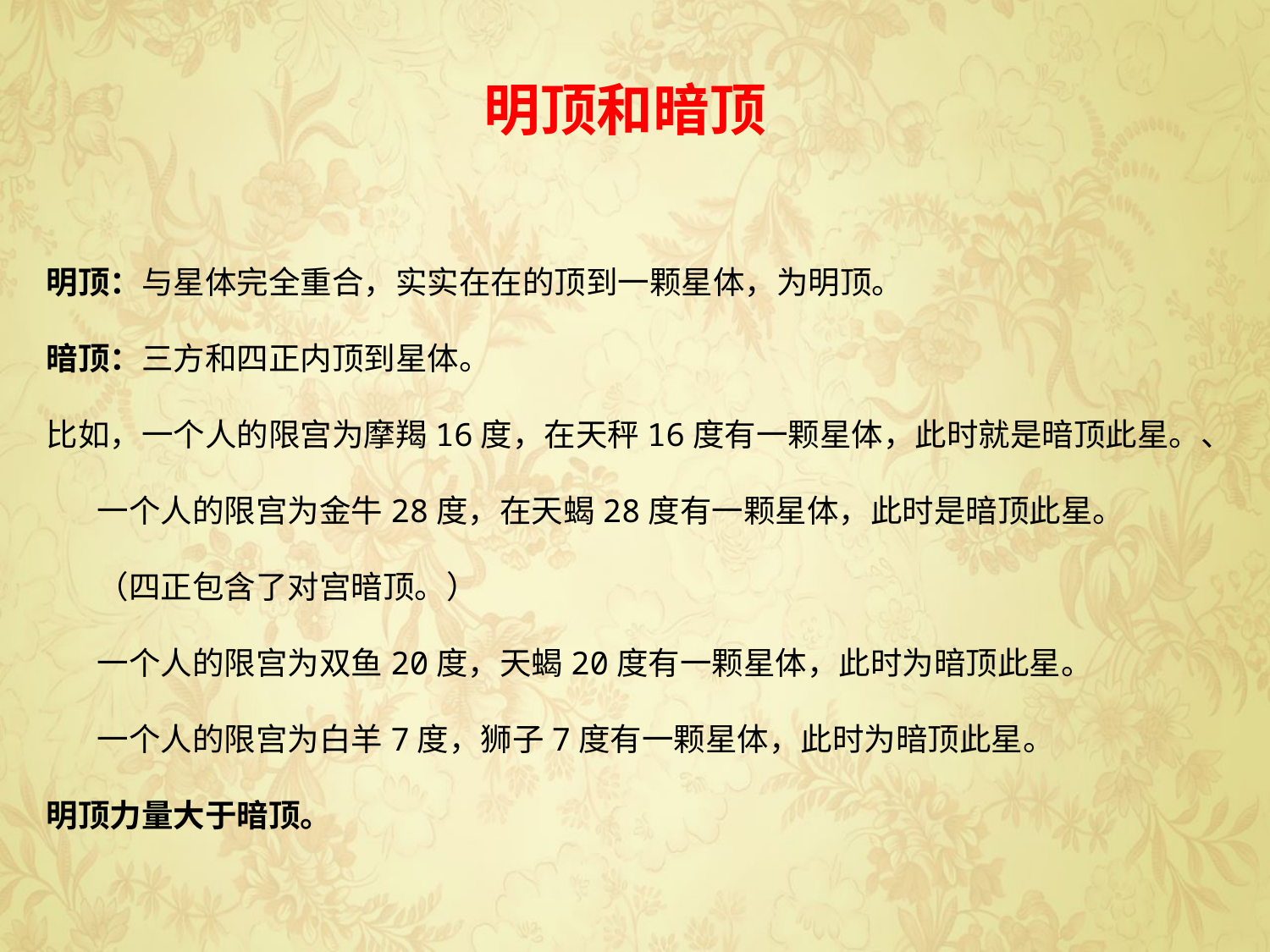

明顶和暗顶

明顶：与星体完全重合，实实在在的顶到一颗星体，为明顶。

暗顶：三方和四正内顶到星体。

比如，一个人的限宫为摩羯16度，在天秤16度有一颗星体，此时就是暗顶此星。、

      一个人的限宫为金牛28度，在天蝎28度有一颗星体，此时是暗顶此星。

      （四正包含了对宫暗顶。）

      一个人的限宫为双鱼20度，天蝎20度有一颗星体，此时为暗顶此星。

      一个人的限宫为白羊7度，狮子7度有一颗星体，此时为暗顶此星。

明顶力量大于暗顶。